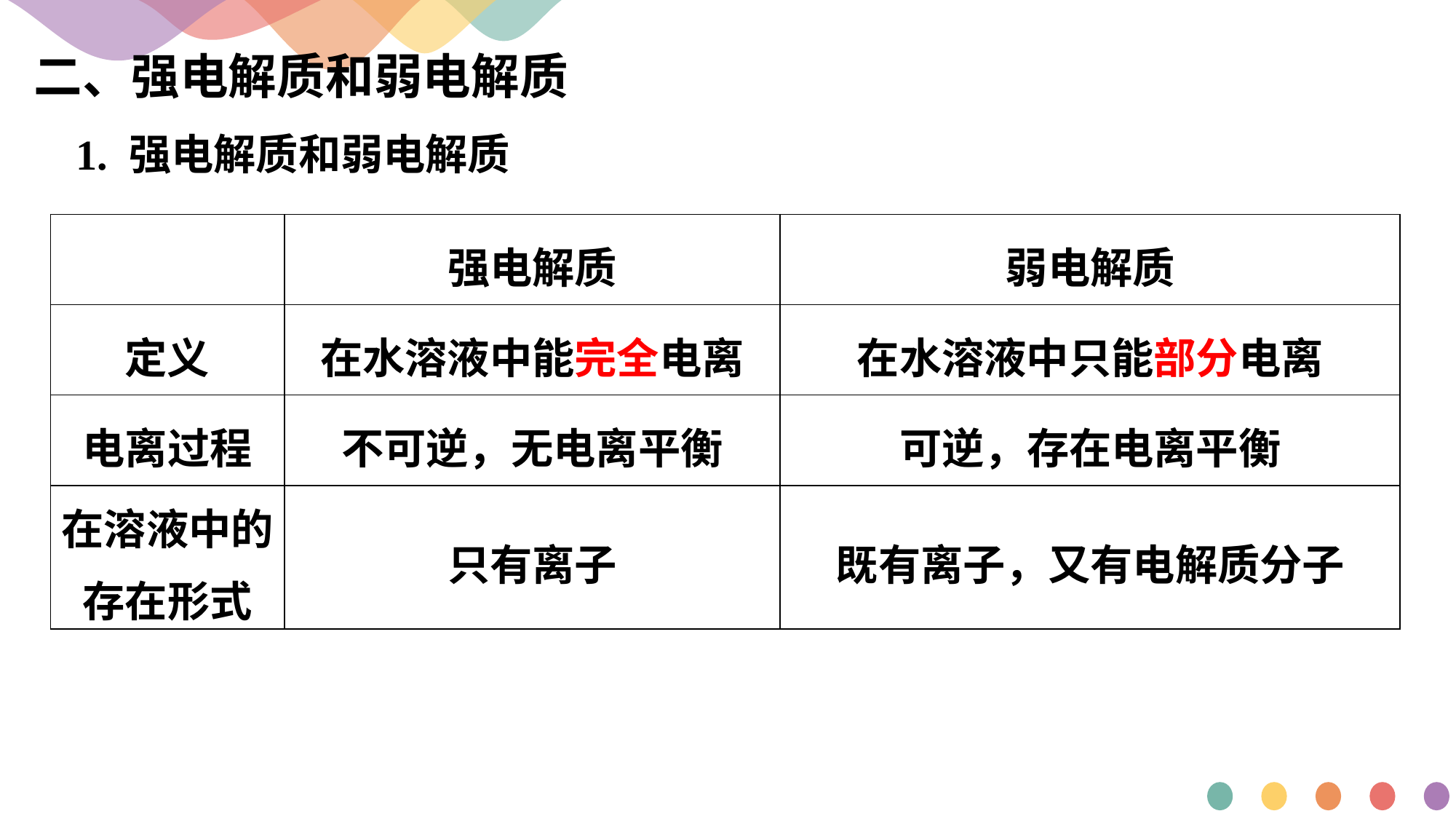

二、强电解质和弱电解质
1. 强电解质和弱电解质
|  | 强电解质 | 弱电解质 |
| --- | --- | --- |
| 定义 | 在水溶液中能完全电离 | 在水溶液中只能部分电离 |
| 电离过程 | 不可逆，无电离平衡 | 可逆，存在电离平衡 |
| 在溶液中的 存在形式 | 只有离子 | 既有离子，又有电解质分子 |